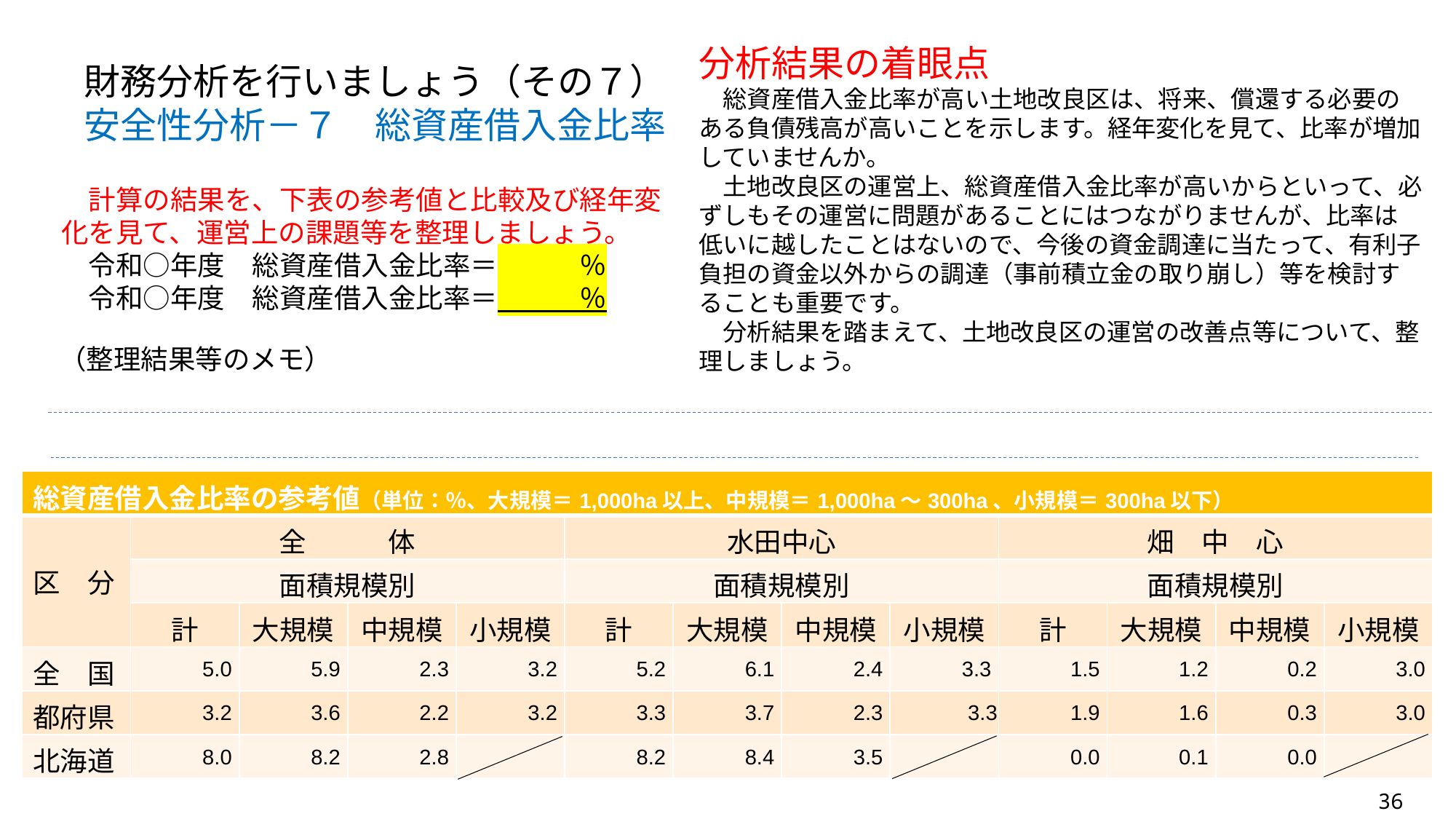

分析結果の着眼点
　総資産借入金比率が高い土地改良区は、将来、償還する必要のある負債残高が高いことを示します。経年変化を見て、比率が増加していませんか。
　土地改良区の運営上、総資産借入金比率が高いからといって、必ずしもその運営に問題があることにはつながりませんが、比率は低いに越したことはないので、今後の資金調達に当たって、有利子負担の資金以外からの調達（事前積立金の取り崩し）等を検討することも重要です。
　分析結果を踏まえて、土地改良区の運営の改善点等について、整理しましょう。
財務分析を行いましょう（その７）
安全性分析－７　総資産借入金比率
　計算の結果を、下表の参考値と比較及び経年変化を見て、運営上の課題等を整理しましょう。
　令和○年度　総資産借入金比率＝　　　％
　令和○年度　総資産借入金比率＝　　　％
（整理結果等のメモ）
| 総資産借入金比率の参考値（単位：％、大規模＝1,000ha以上、中規模＝1,000ha～300ha、小規模＝300ha以下） |  |  |  |  |  |  |  |  |  |  |  |  |
| --- | --- | --- | --- | --- | --- | --- | --- | --- | --- | --- | --- | --- |
| 区　分 | 全　　　体 |  |  |  | 水田中心 |  |  |  | 畑　中　心 |  |  |  |
|  | 面積規模別 |  |  |  | 面積規模別 |  |  |  | 面積規模別 |  |  |  |
|  | 計 | 大規模 | 中規模 | 小規模 | 計 | 大規模 | 中規模 | 小規模 | 計 | 大規模 | 中規模 | 小規模 |
| 全　国 | 5.0 | 5.9 | 2.3 | 3.2 | 5.2 | 6.1 | 2.4 | 3.3 | 1.5 | 1.2 | 0.2 | 3.0 |
| 都府県 | 3.2 | 3.6 | 2.2 | 3.2 | 3.3 | 3.7 | 2.3 | 3.3 | 1.9 | 1.6 | 0.3 | 3.0 |
| 北海道 | 8.0 | 8.2 | 2.8 |  | 8.2 | 8.4 | 3.5 |  | 0.0 | 0.1 | 0.0 |  |
36